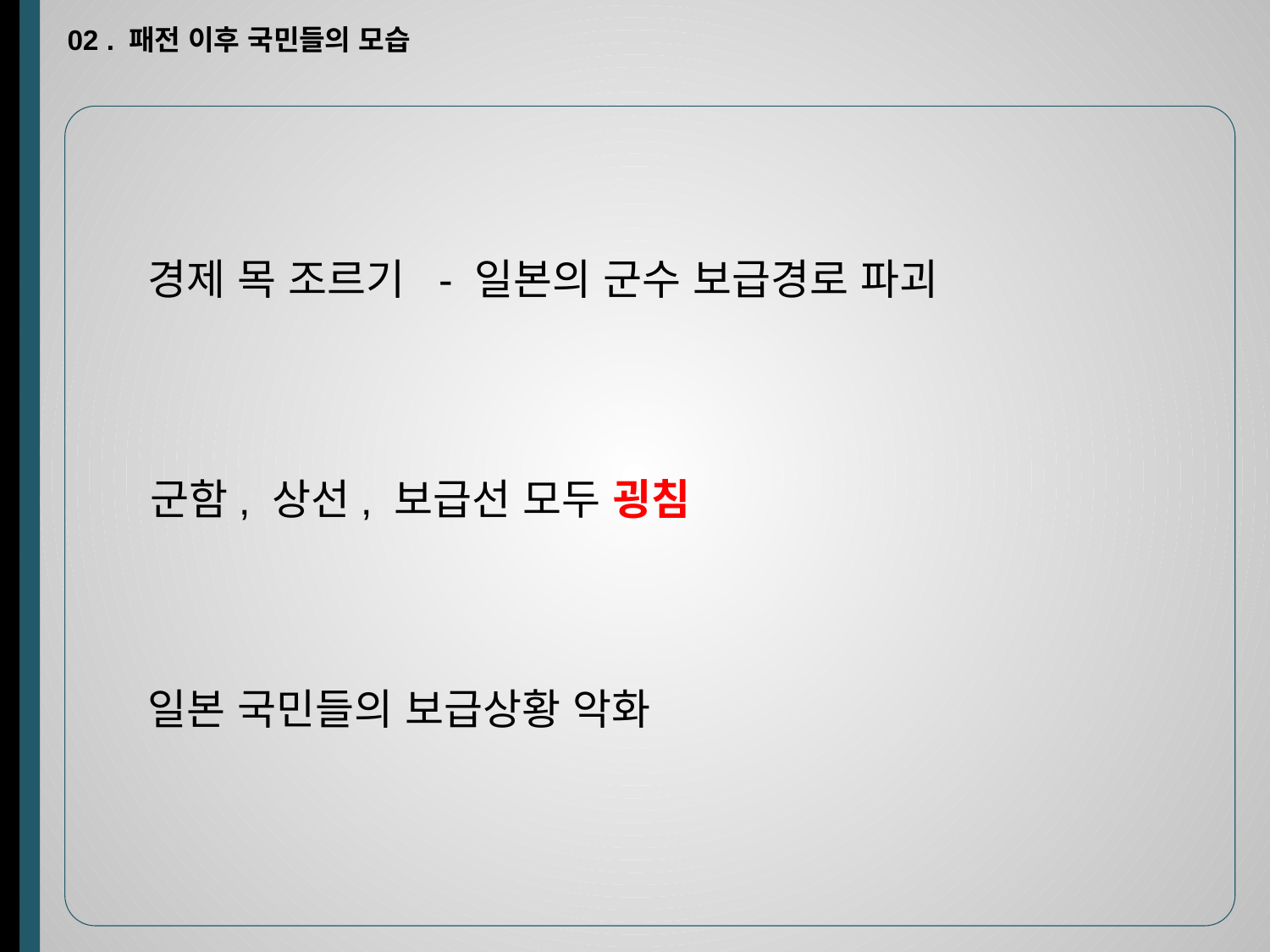

02 . 패전 이후 국민들의 모습

경제 목 조르기  - 일본의 군수 보급경로 파괴
군함, 상선, 보급선 모두 굉침
일본 국민들의 보급상황 악화